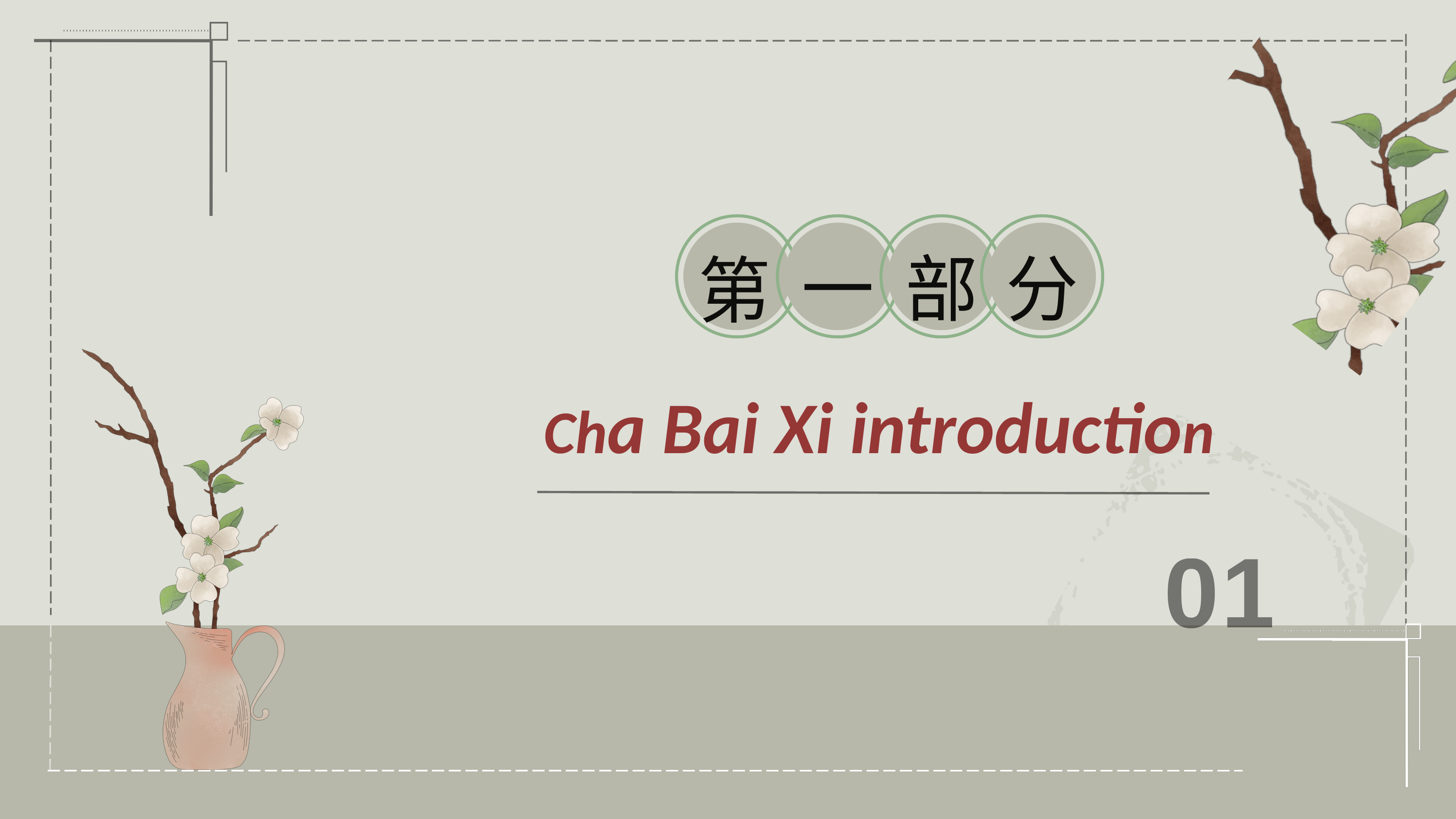

一
部
分
第

 Cha Bai Xi introduction

01